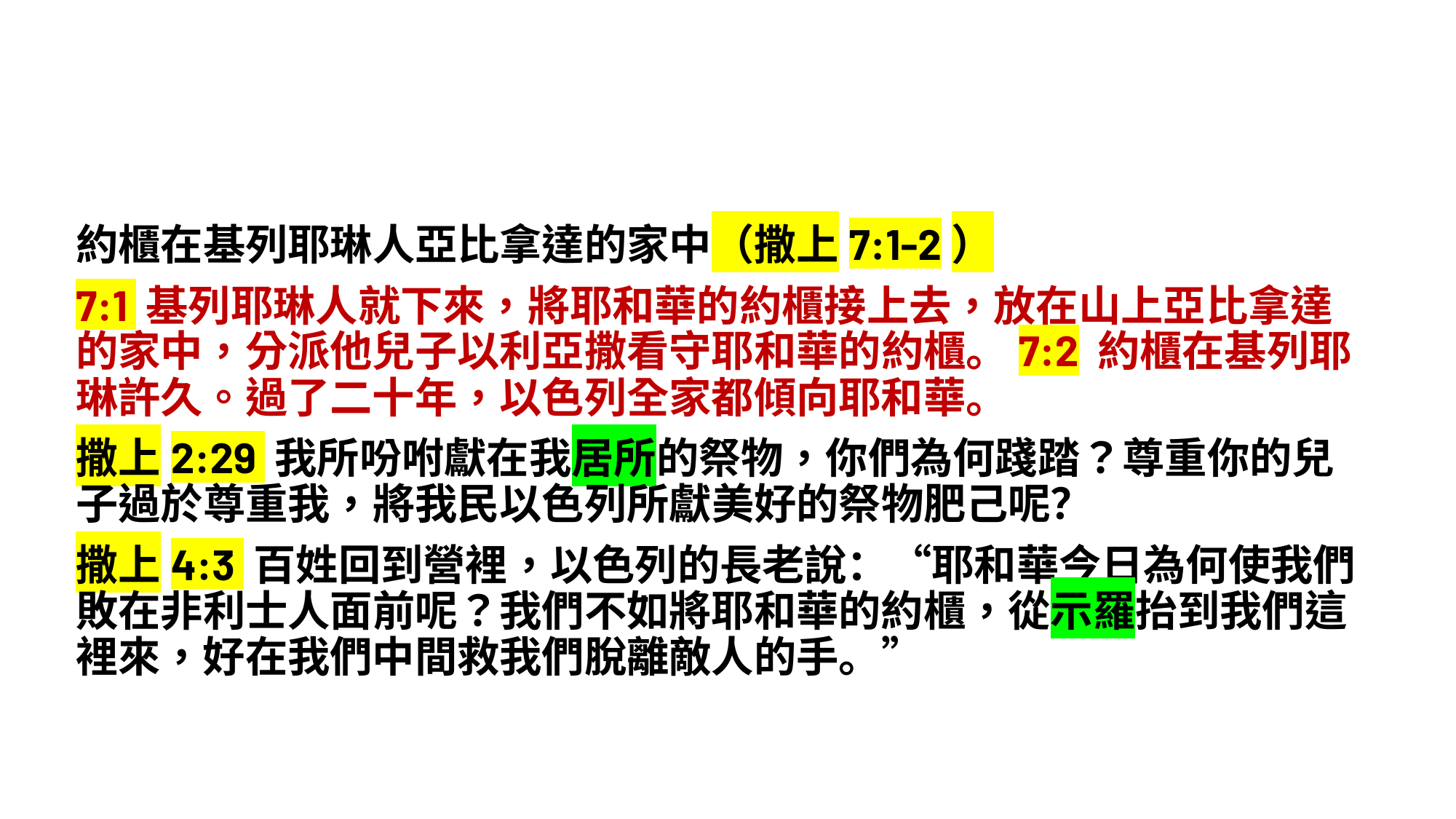

約櫃在基列耶琳人亞比拿達的家中（撒上7:1-2）
7:1 基列耶琳人就下來，將耶和華的約櫃接上去，放在山上亞比拿達的家中，分派他兒子以利亞撒看守耶和華的約櫃。7:2 約櫃在基列耶琳許久。過了二十年，以色列全家都傾向耶和華。
撒上2:29 我所吩咐獻在我居所的祭物，你們為何踐踏？尊重你的兒子過於尊重我，將我民以色列所獻美好的祭物肥己呢？
撒上4:3 百姓回到營裡，以色列的長老說：“耶和華今日為何使我們敗在非利士人面前呢？我們不如將耶和華的約櫃，從示羅抬到我們這裡來，好在我們中間救我們脫離敵人的手。”